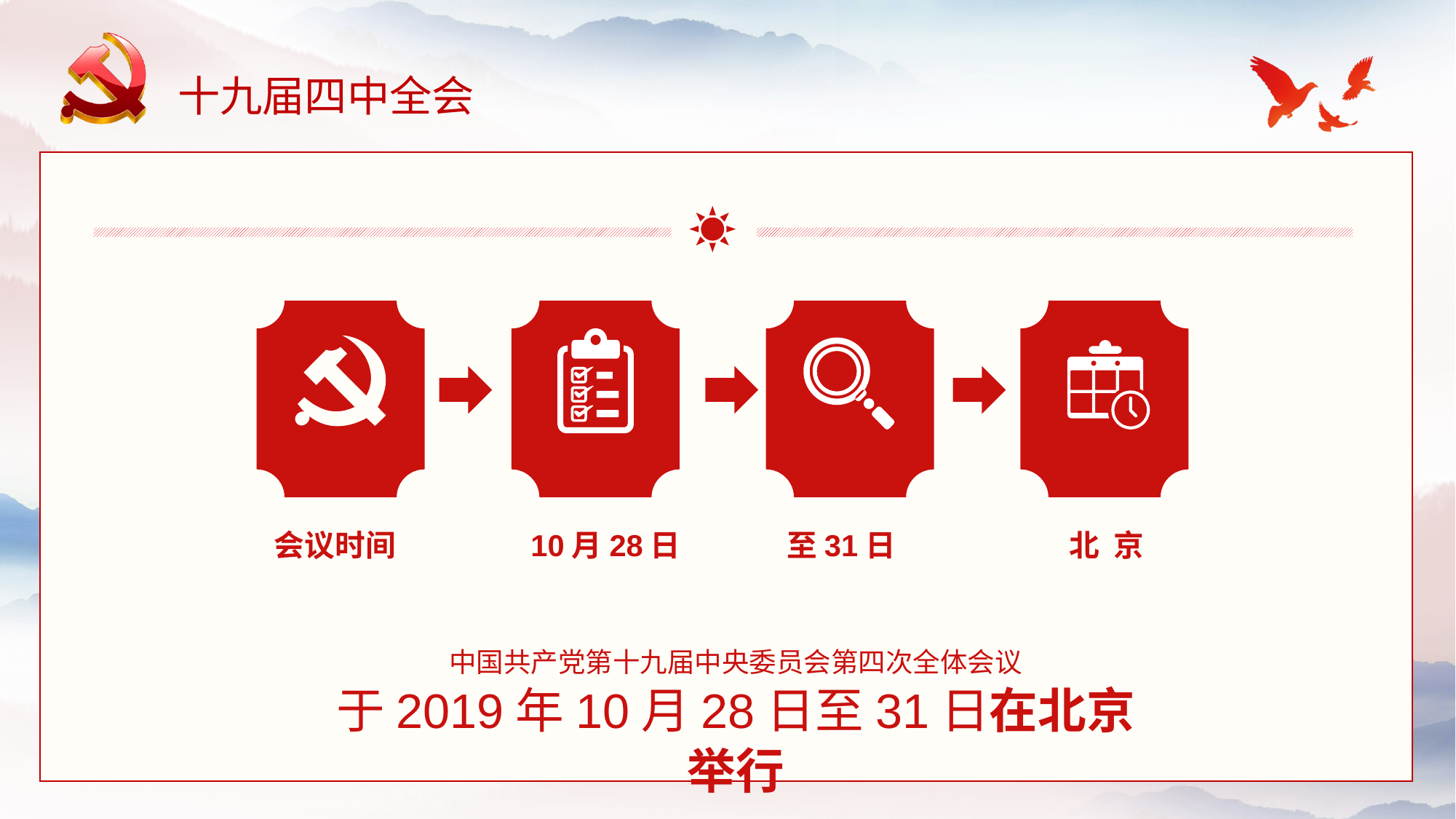

十九届四中全会

会议时间

10月28日

至31日

 北  京

中国共产党第十九届中央委员会第四次全体会议
于2019年10月28日至31日在北京举行